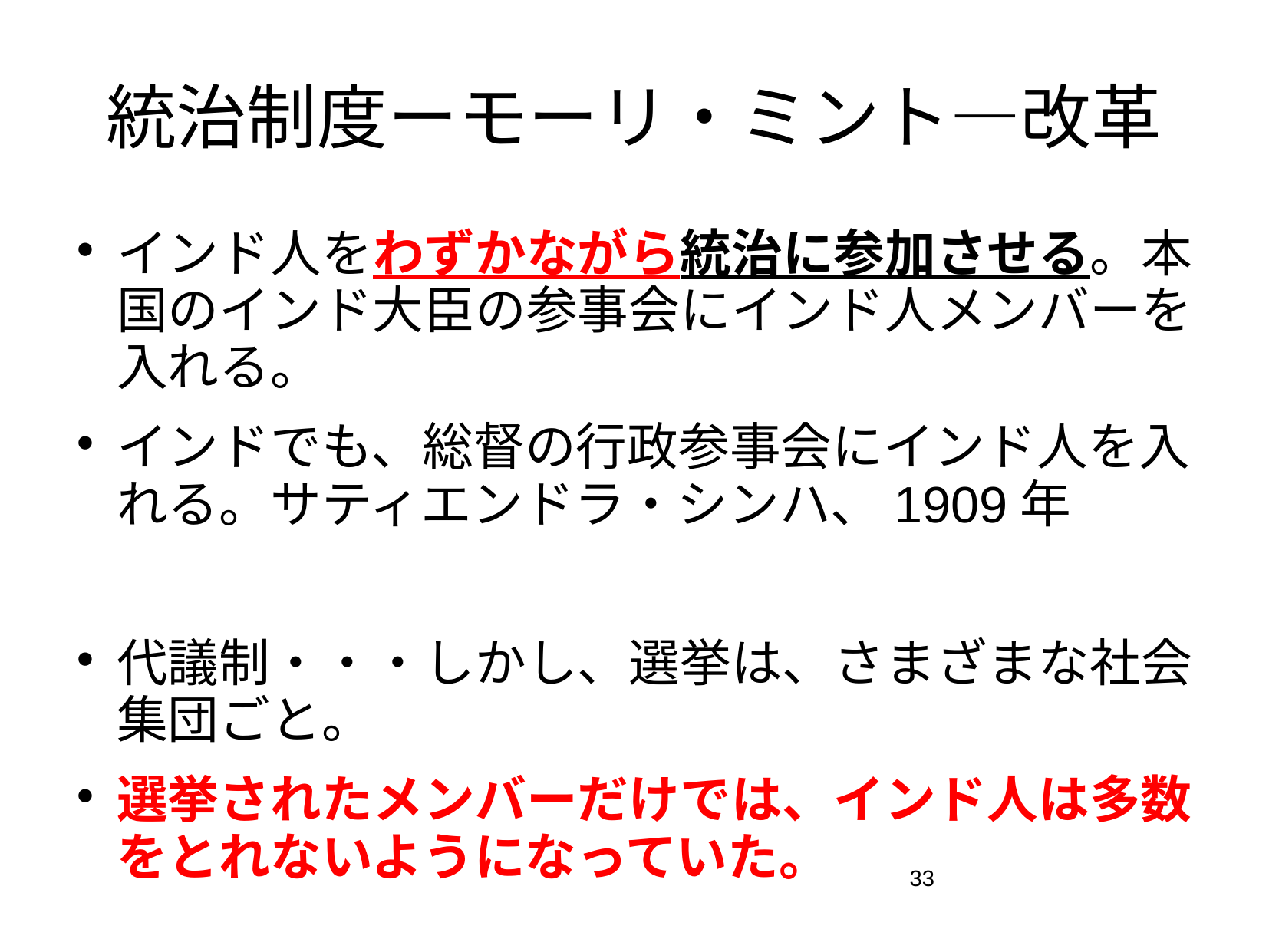

# 統治制度ーモーリ・ミント―改革
インド人をわずかながら統治に参加させる。本国のインド大臣の参事会にインド人メンバーを入れる。
インドでも、総督の行政参事会にインド人を入れる。サティエンドラ・シンハ、1909年

代議制・・・しかし、選挙は、さまざまな社会集団ごと。
選挙されたメンバーだけでは、インド人は多数をとれないようになっていた。
33